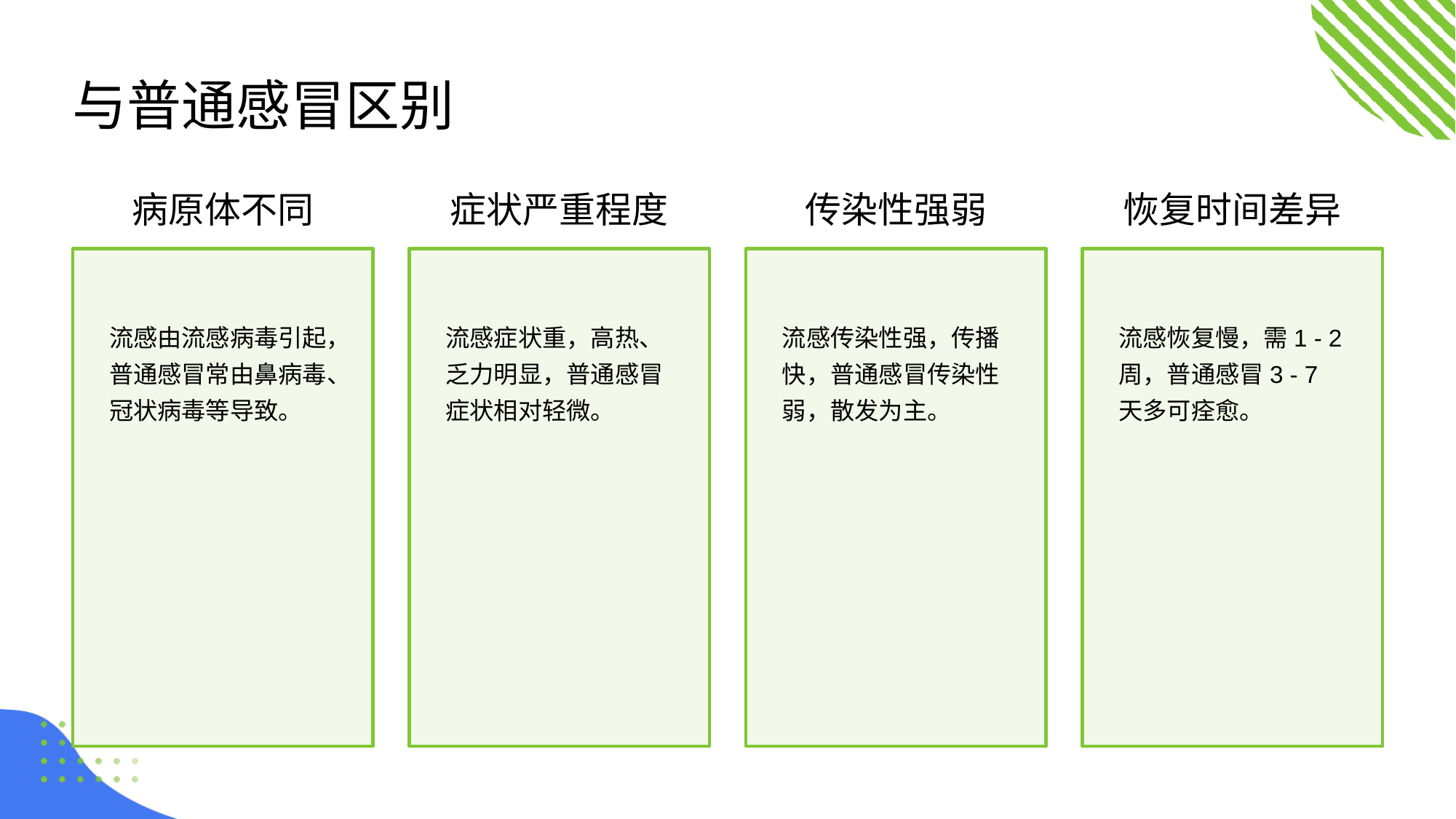

与普通感冒区别
病原体不同
症状严重程度
传染性强弱
恢复时间差异

流感由流感病毒引起，普通感冒常由鼻病毒、冠状病毒等导致。
流感症状重，高热、乏力明显，普通感冒症状相对轻微。
流感传染性强，传播快，普通感冒传染性弱，散发为主。
流感恢复慢，需1 - 2周，普通感冒3 - 7天多可痊愈。